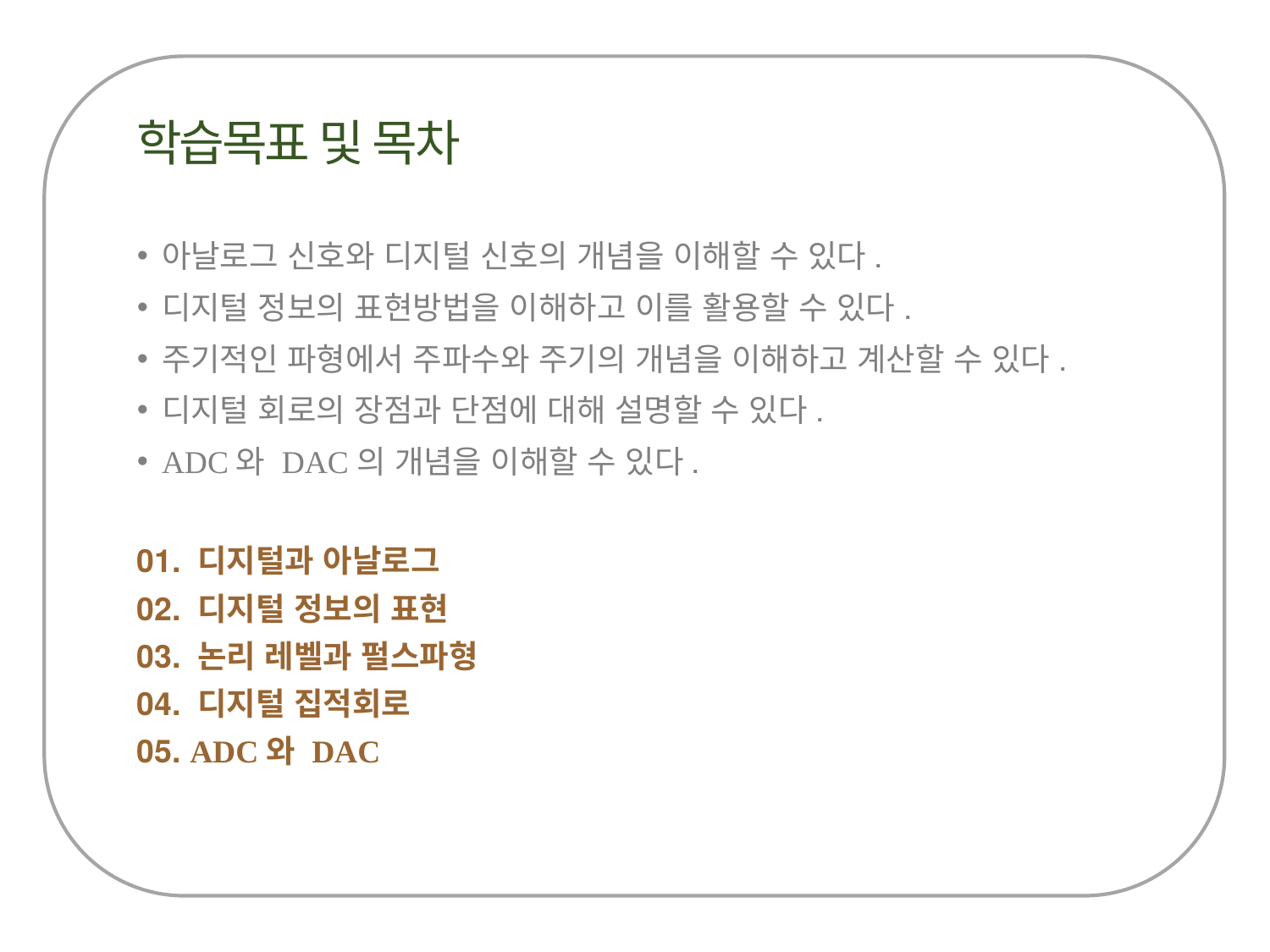

아날로그 신호와 디지털 신호의 개념을 이해할 수 있다.
디지털 정보의 표현방법을 이해하고 이를 활용할 수 있다.
주기적인 파형에서 주파수와 주기의 개념을 이해하고 계산할 수 있다.
디지털 회로의 장점과 단점에 대해 설명할 수 있다.
ADC와 DAC의 개념을 이해할 수 있다.

01. 디지털과 아날로그
02. 디지털 정보의 표현
03. 논리 레벨과 펄스파형
04. 디지털 집적회로
05. ADC와 DAC